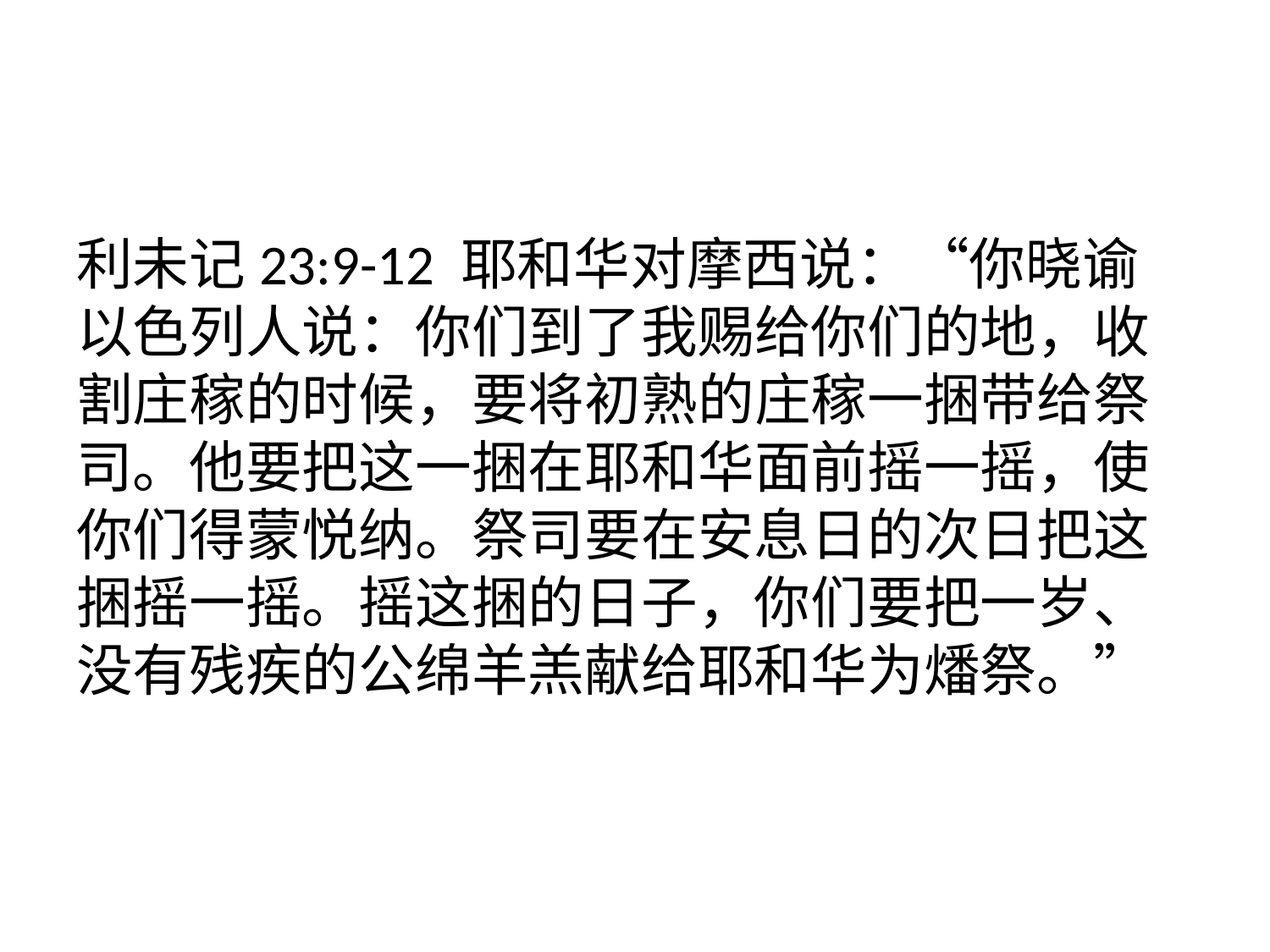

#
利未记23:9-12 耶和华对摩西说：“你晓谕以色列人说：你们到了我赐给你们的地，收割庄稼的时候，要将初熟的庄稼一捆带给祭司。他要把这一捆在耶和华面前摇一摇，使你们得蒙悦纳。祭司要在安息日的次日把这捆摇一摇。摇这捆的日子，你们要把一岁、没有残疾的公绵羊羔献给耶和华为燔祭。”